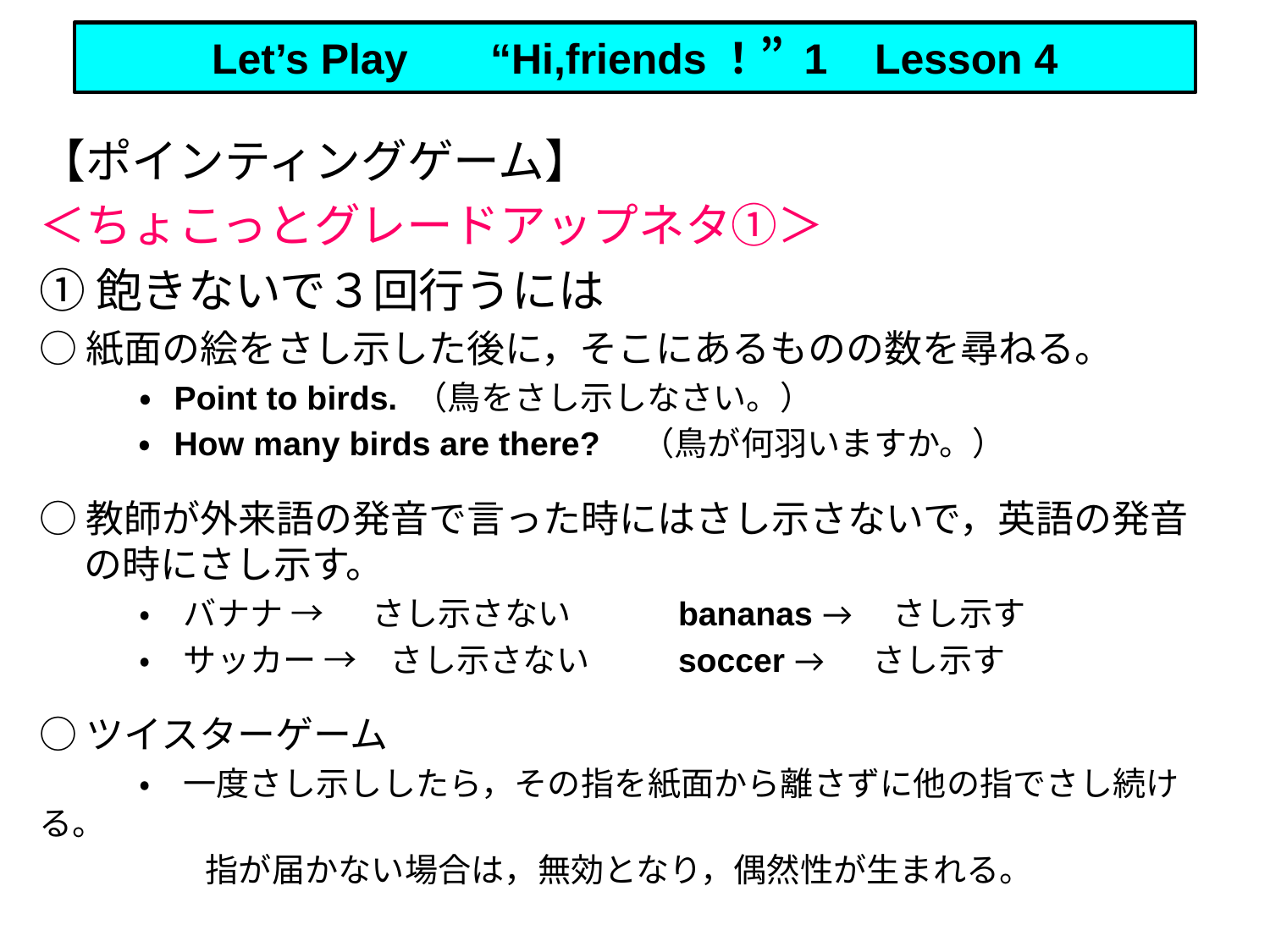

Let’s Play       “Hi,friends！” 1    Lesson 4
【ポインティングゲーム】
＜ちょこっとグレードアップネタ①＞
①飽きないで３回行うには
○紙面の絵をさし示した後に，そこにあるものの数を尋ねる。
　　　・  Point to birds. （鳥をさし示しなさい。）
　　　・  How many birds are there?　（鳥が何羽いますか。）

○教師が外来語の発音で言った時にはさし示さないで，英語の発音の時にさし示す。
　　　・　バナナ →　  さし示さない　　　bananas →　さし示す
　　　・　サッカー →　さし示さない　　  soccer →　 さし示す

○ツイスターゲーム
　　　・　一度さし示ししたら，その指を紙面から離さずに他の指でさし続ける。
　　　　　指が届かない場合は，無効となり，偶然性が生まれる。